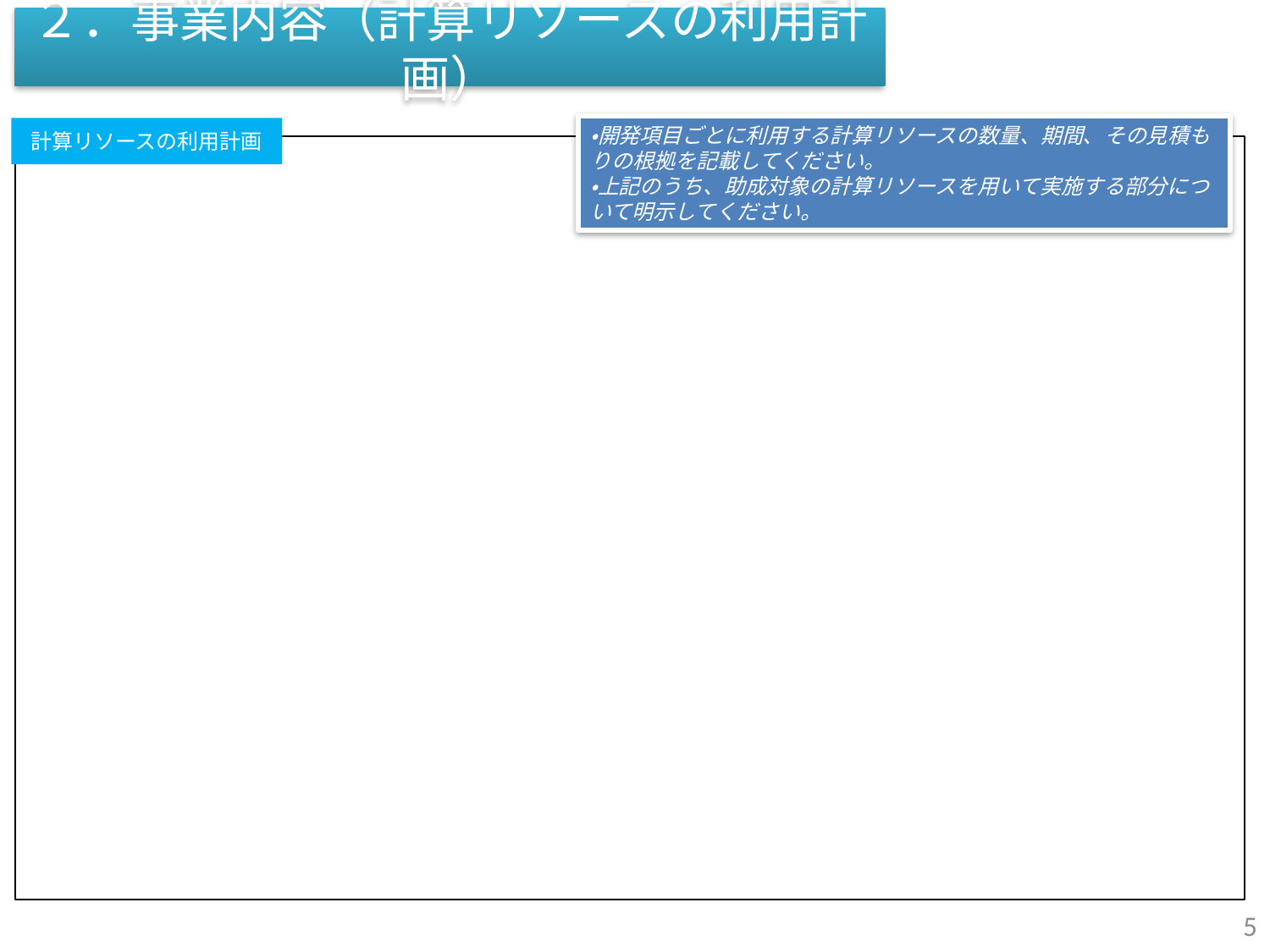

# ２．事業内容（計算リソースの利用計画）
・開発項目ごとに利用する計算リソースの数量、期間、その見積もりの根拠を記載してください。
・上記のうち、助成対象の計算リソースを用いて実施する部分について明示してください。
計算リソースの利用計画

5